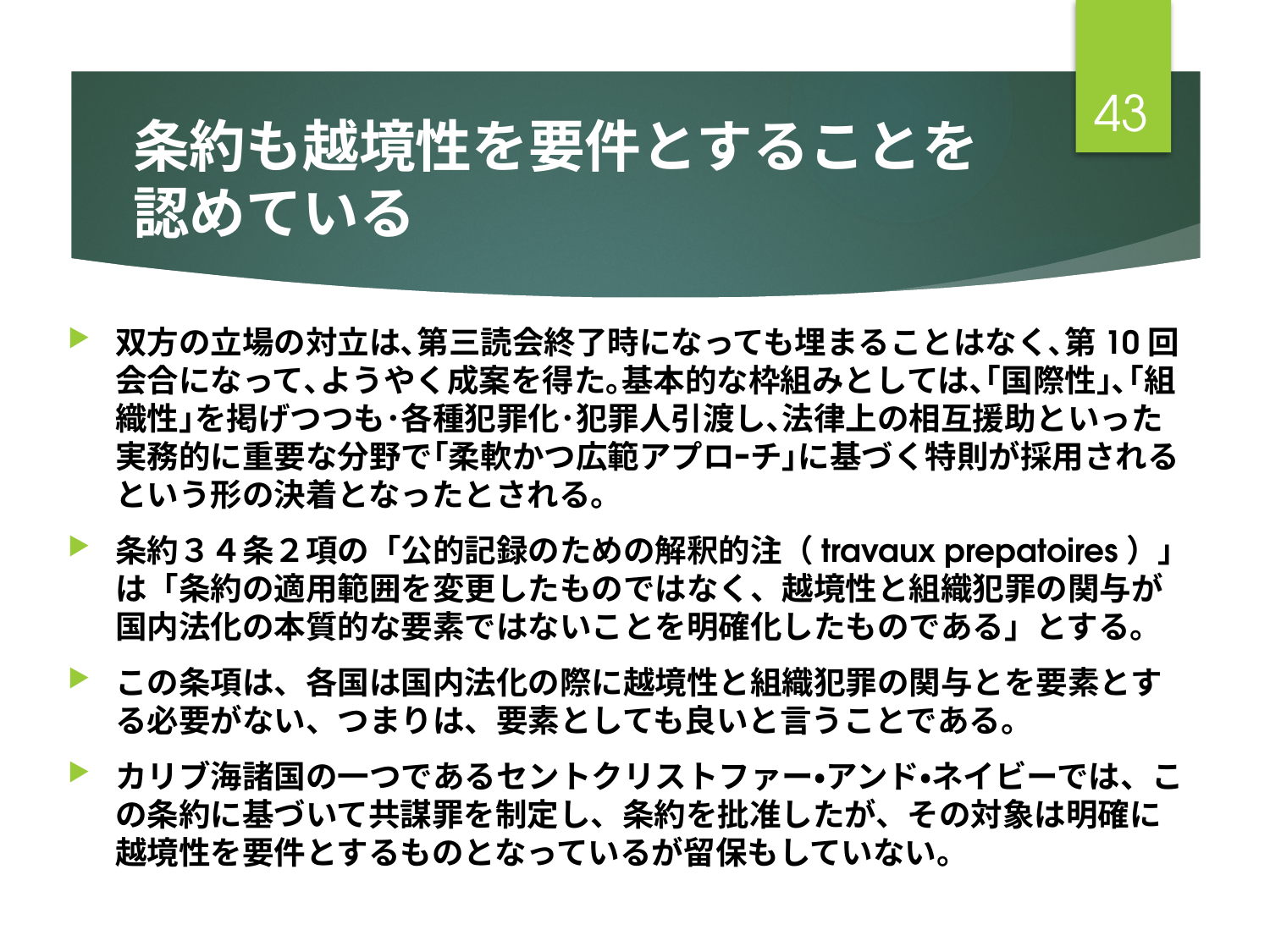

43
# 条約も越境性を要件とすることを認めている
双方の立場の対立は､第三読会終了時になっても埋まることはなく､第10回会合になって､ようやく成案を得た｡基本的な枠組みとしては､｢国際性｣､｢組織性｣を掲げつつも･各種犯罪化･犯罪人引渡し､法律上の相互援助といった実務的に重要な分野で｢柔軟かつ広範アプロｰチ｣に基づく特則が採用されるという形の決着となったとされる。
条約３４条２項の「公的記録のための解釈的注（travaux prepatoires）」は「条約の適用範囲を変更したものではなく、越境性と組織犯罪の関与が国内法化の本質的な要素ではないことを明確化したものである」とする。
この条項は、各国は国内法化の際に越境性と組織犯罪の関与とを要素とする必要がない、つまりは、要素としても良いと言うことである。
カリブ海諸国の一つであるセントクリストファー・アンド・ネイビーでは、この条約に基づいて共謀罪を制定し、条約を批准したが、その対象は明確に越境性を要件とするものとなっているが留保もしていない。